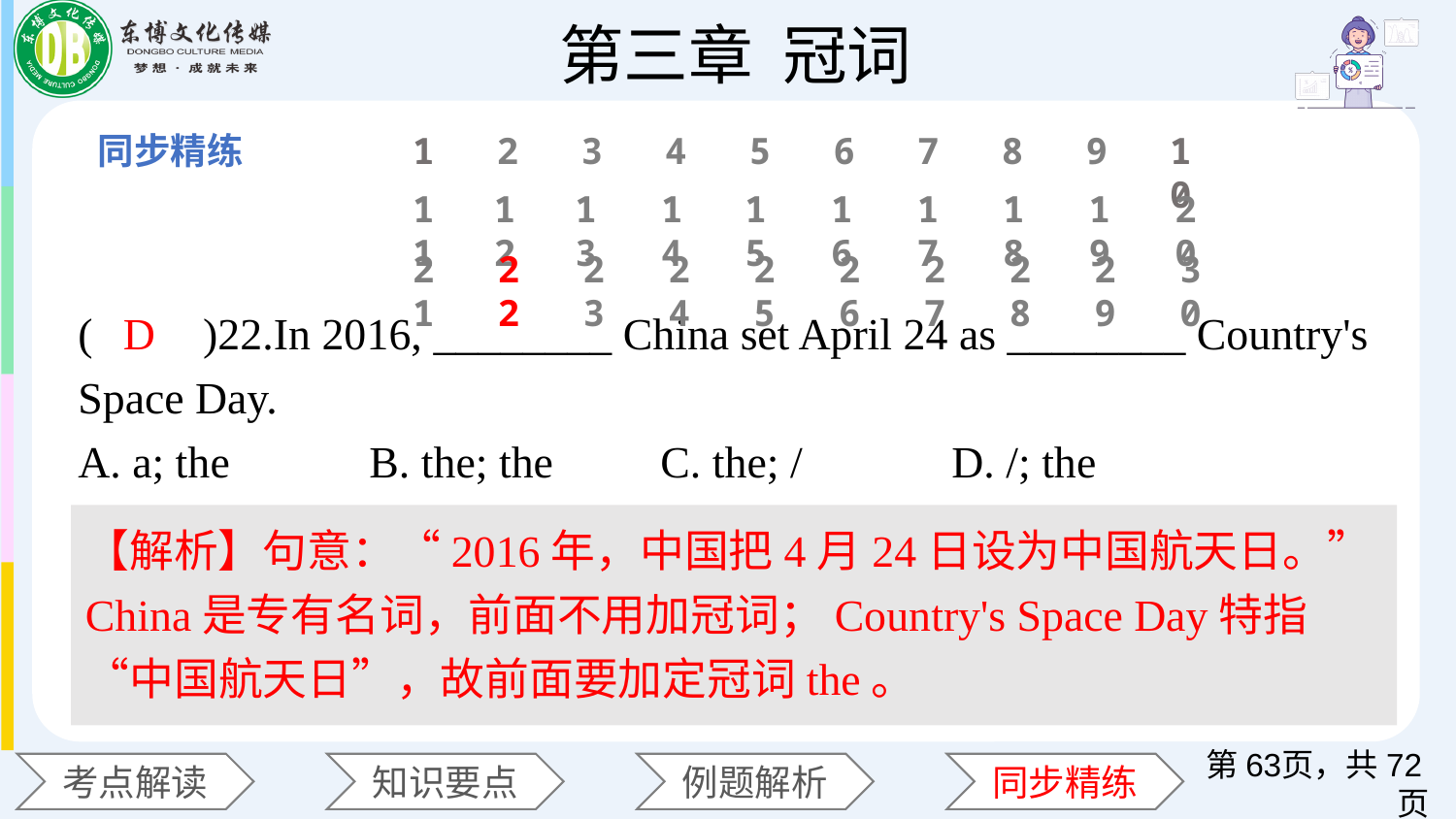

1
2
3
4
5
6
7
8
9
10
11
12
13
14
15
16
17
18
19
20
21
22
23
24
25
26
27
28
29
30
(　　)22.In 2016, ________ China set April 24 as ________ Country's Space Day.
A. a; the    	B. the; the    	C. the; /    	D. /; the
D
【解析】句意：“2016年，中国把4月24日设为中国航天日。”China是专有名词，前面不用加冠词；Country's Space Day特指“中国航天日”，故前面要加定冠词the。
第63页，共72页